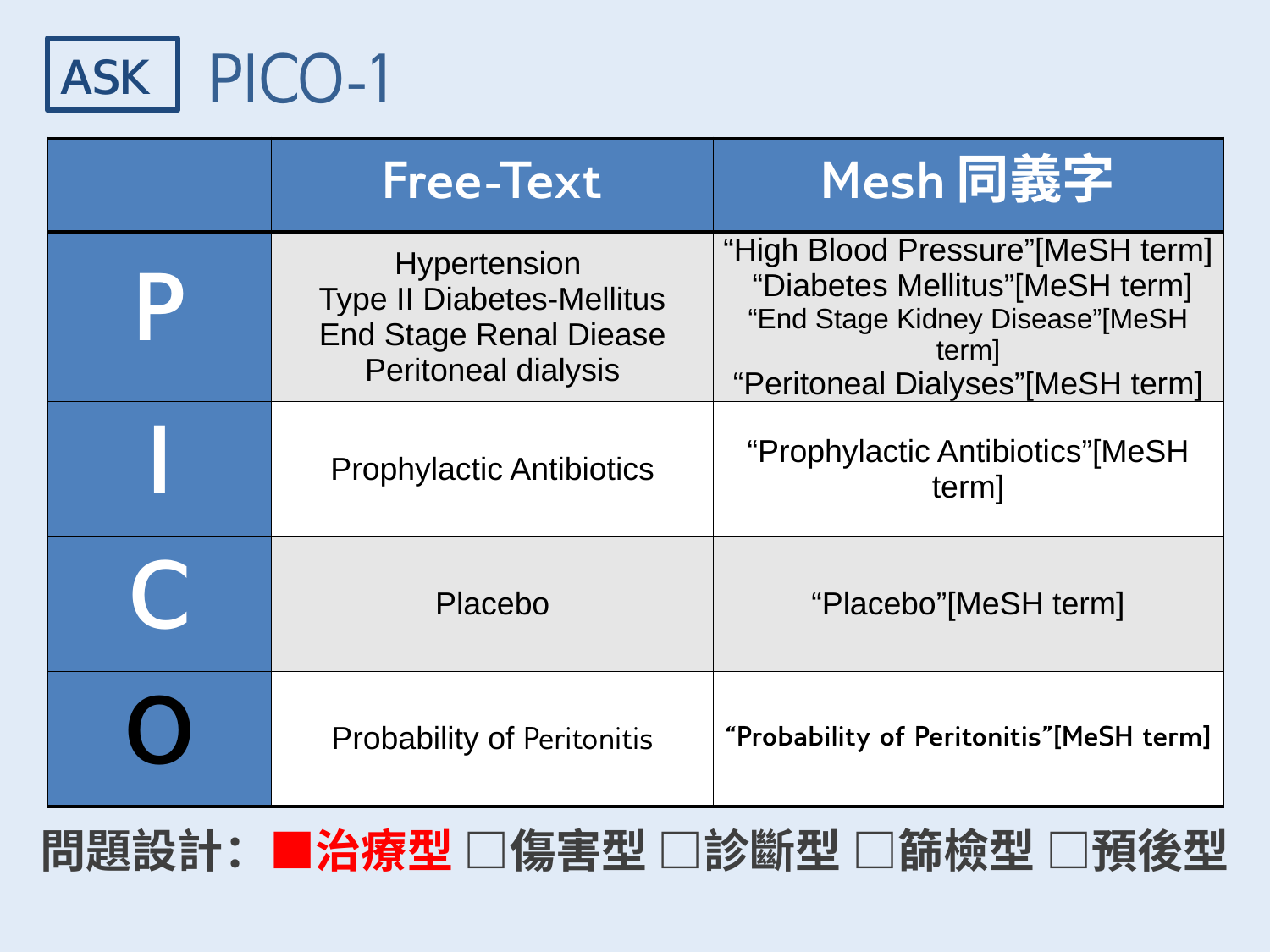

PICO-1
ASK
|  | Free-Text | Mesh同義字 |
| --- | --- | --- |
| P | Hypertension Type II Diabetes-Mellitus End Stage Renal Diease Peritoneal dialysis | “High Blood Pressure”[MeSH term] “Diabetes Mellitus”[MeSH term] “End Stage Kidney Disease”[MeSH term] “Peritoneal Dialyses”[MeSH term] |
| I | Prophylactic Antibiotics | “Prophylactic Antibiotics”[MeSH term] |
| C | Placebo | “Placebo”[MeSH term] |
| O | Probability of Peritonitis | “Probability of Peritonitis”[MeSH term] |
問題設計：■治療型 □傷害型 □診斷型 □篩檢型 □預後型